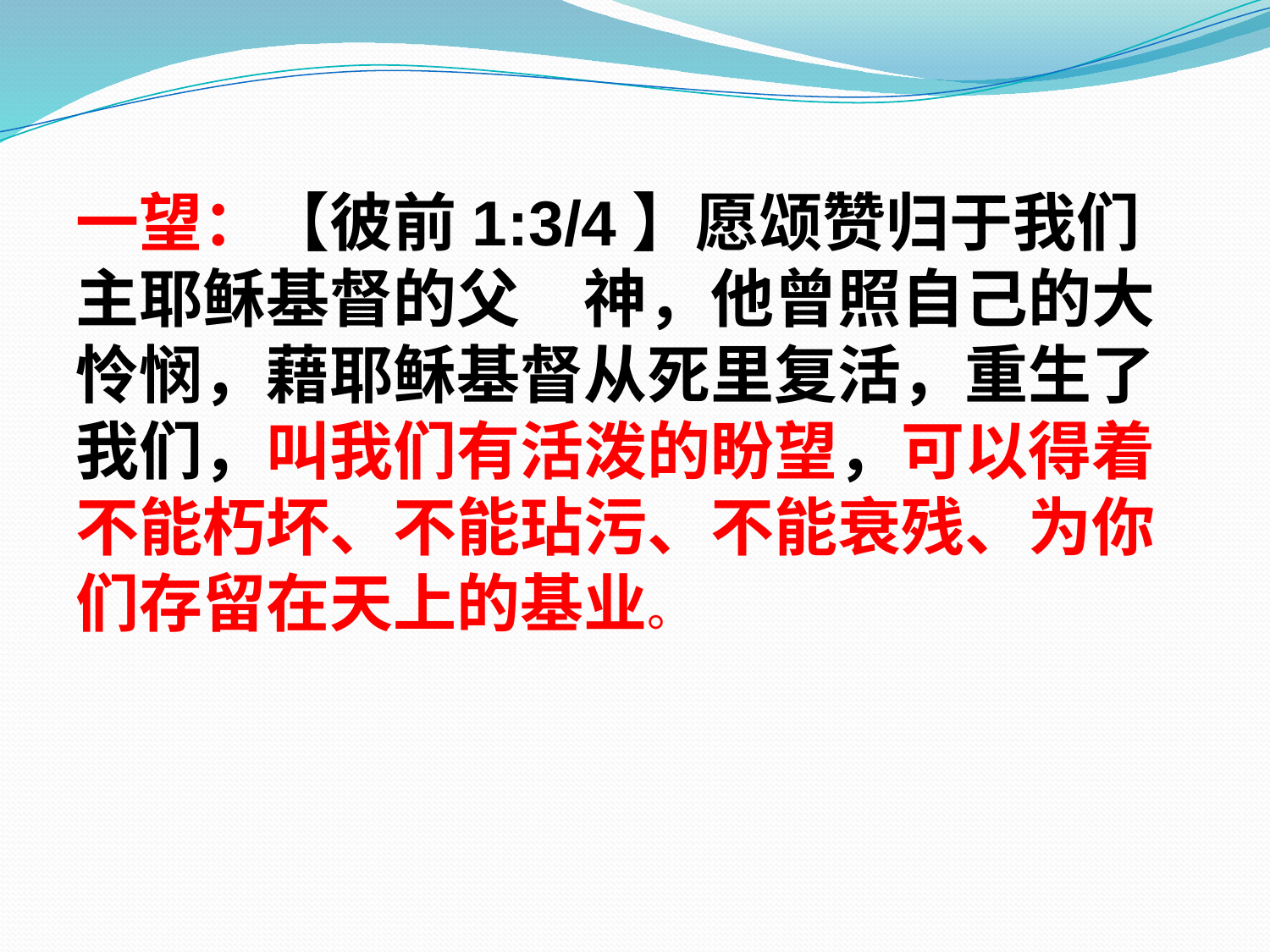

一望：【彼前1:3/4】愿颂赞归于我们主耶稣基督的父　神，他曾照自己的大怜悯，藉耶稣基督从死里复活，重生了我们，叫我们有活泼的盼望，可以得着不能朽坏、不能玷污、不能衰残、为你们存留在天上的基业。